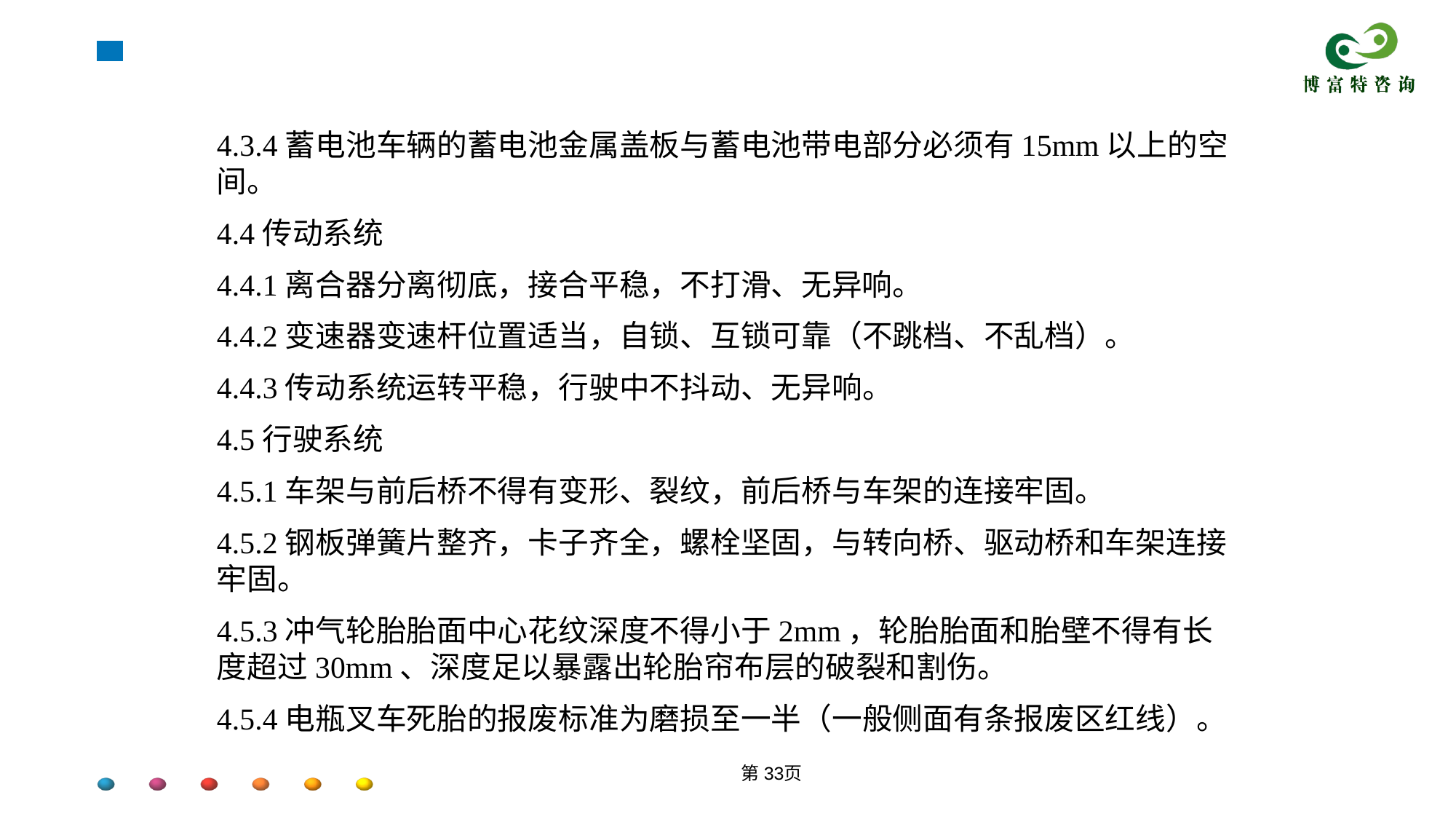

4.3.4蓄电池车辆的蓄电池金属盖板与蓄电池带电部分必须有15mm以上的空间。
4.4传动系统
4.4.1离合器分离彻底，接合平稳，不打滑、无异响。
4.4.2变速器变速杆位置适当，自锁、互锁可靠（不跳档、不乱档）。
4.4.3传动系统运转平稳，行驶中不抖动、无异响。
4.5行驶系统
4.5.1车架与前后桥不得有变形、裂纹，前后桥与车架的连接牢固。
4.5.2钢板弹簧片整齐，卡子齐全，螺栓坚固，与转向桥、驱动桥和车架连接牢固。
4.5.3冲气轮胎胎面中心花纹深度不得小于2mm，轮胎胎面和胎壁不得有长度超过30mm、深度足以暴露出轮胎帘布层的破裂和割伤。
4.5.4电瓶叉车死胎的报废标准为磨损至一半（一般侧面有条报废区红线）。